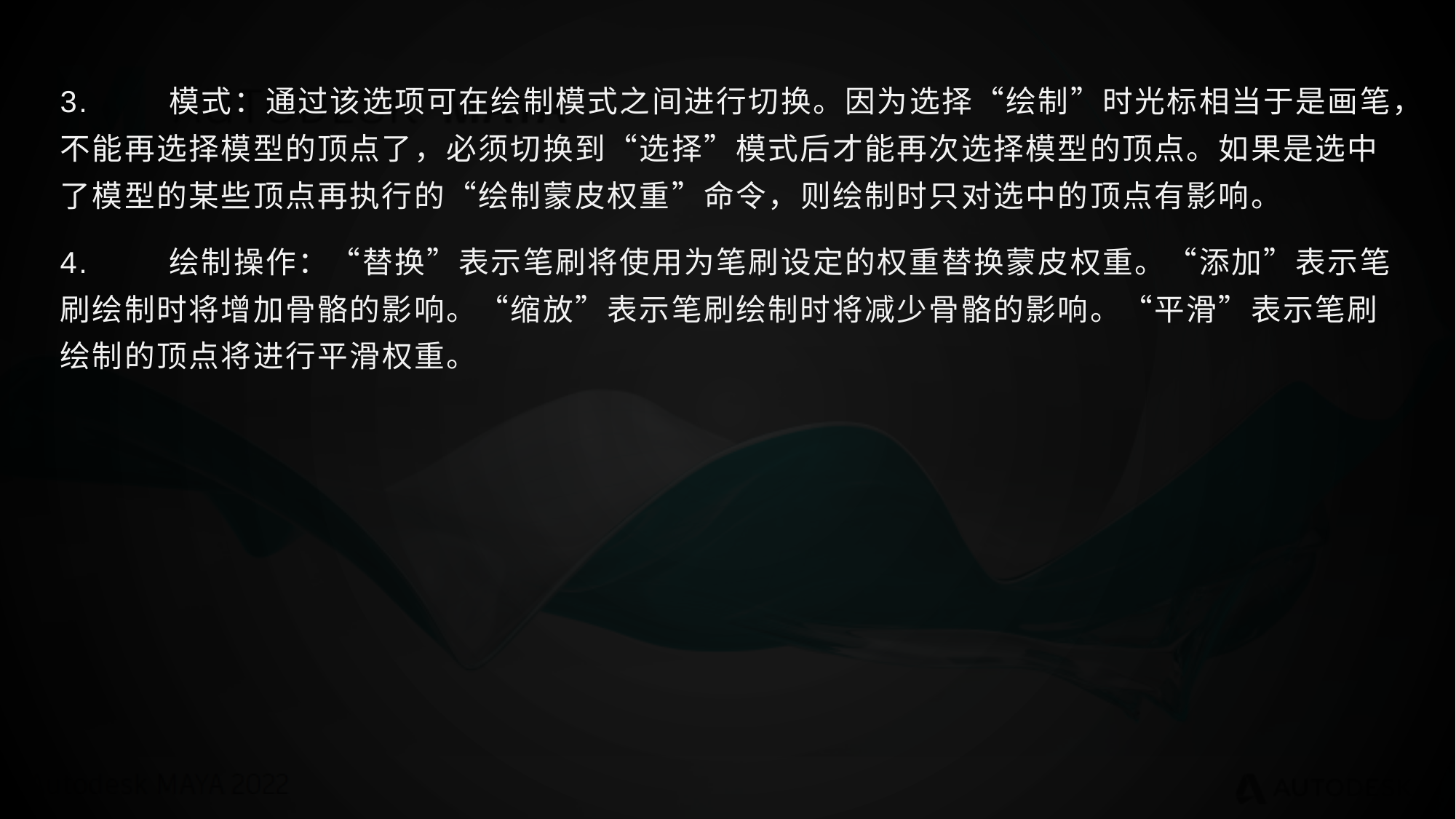

3.	模式：通过该选项可在绘制模式之间进行切换。因为选择“绘制”时光标相当于是画笔，不能再选择模型的顶点了，必须切换到“选择”模式后才能再次选择模型的顶点。如果是选中了模型的某些顶点再执行的“绘制蒙皮权重”命令，则绘制时只对选中的顶点有影响。
4.	绘制操作：“替换”表示笔刷将使用为笔刷设定的权重替换蒙皮权重。“添加”表示笔刷绘制时将增加骨骼的影响。“缩放”表示笔刷绘制时将减少骨骼的影响。“平滑”表示笔刷绘制的顶点将进行平滑权重。